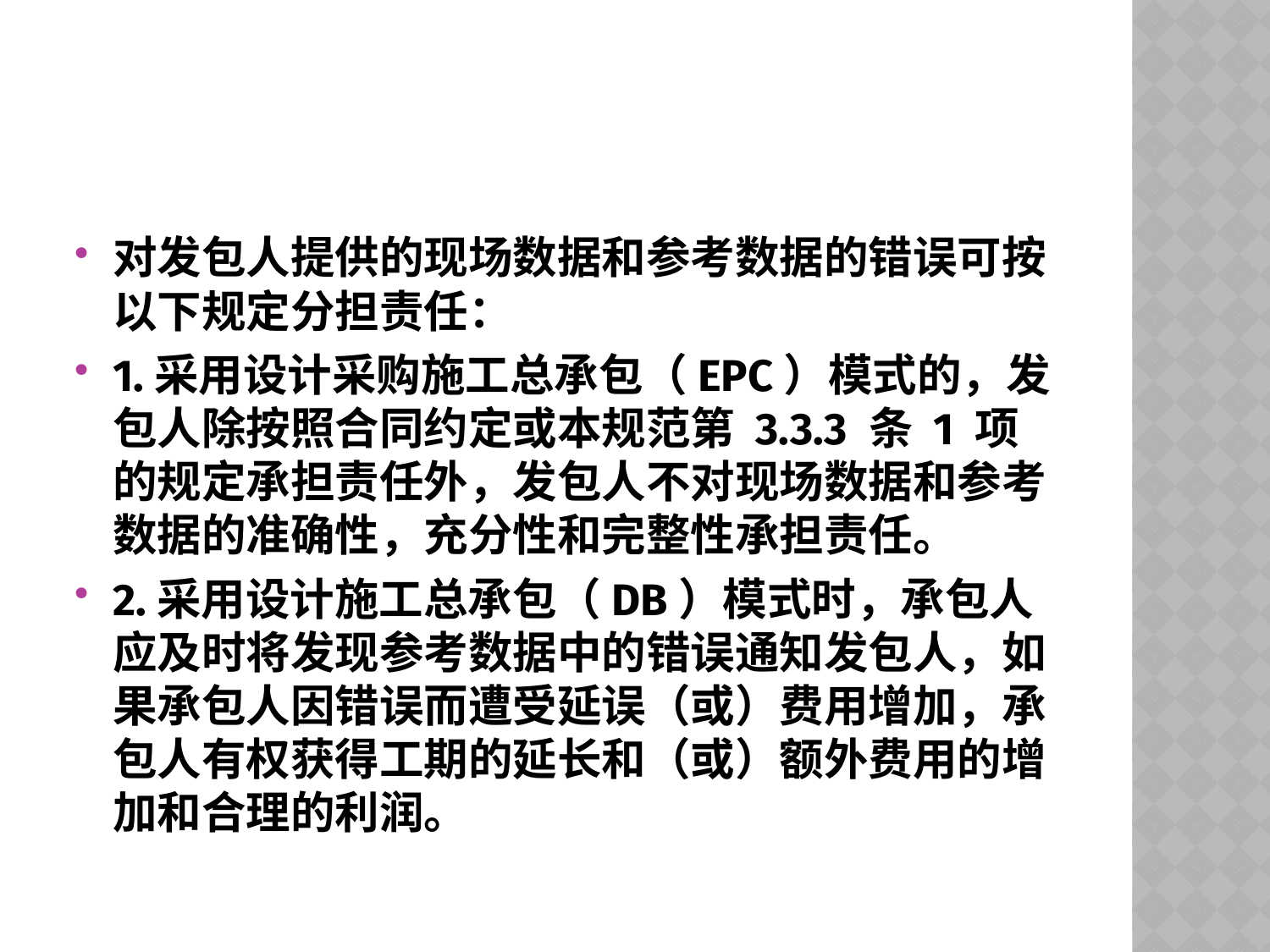

#
对发包人提供的现场数据和参考数据的错误可按以下规定分担责任：
1.采用设计采购施工总承包（EPC）模式的，发包人除按照合同约定或本规范第 3.3.3 条 1 项的规定承担责任外，发包人不对现场数据和参考数据的准确性，充分性和完整性承担责任。
2.采用设计施工总承包（DB）模式时，承包人应及时将发现参考数据中的错误通知发包人，如果承包人因错误而遭受延误（或）费用增加，承包人有权获得工期的延长和（或）额外费用的增加和合理的利润。